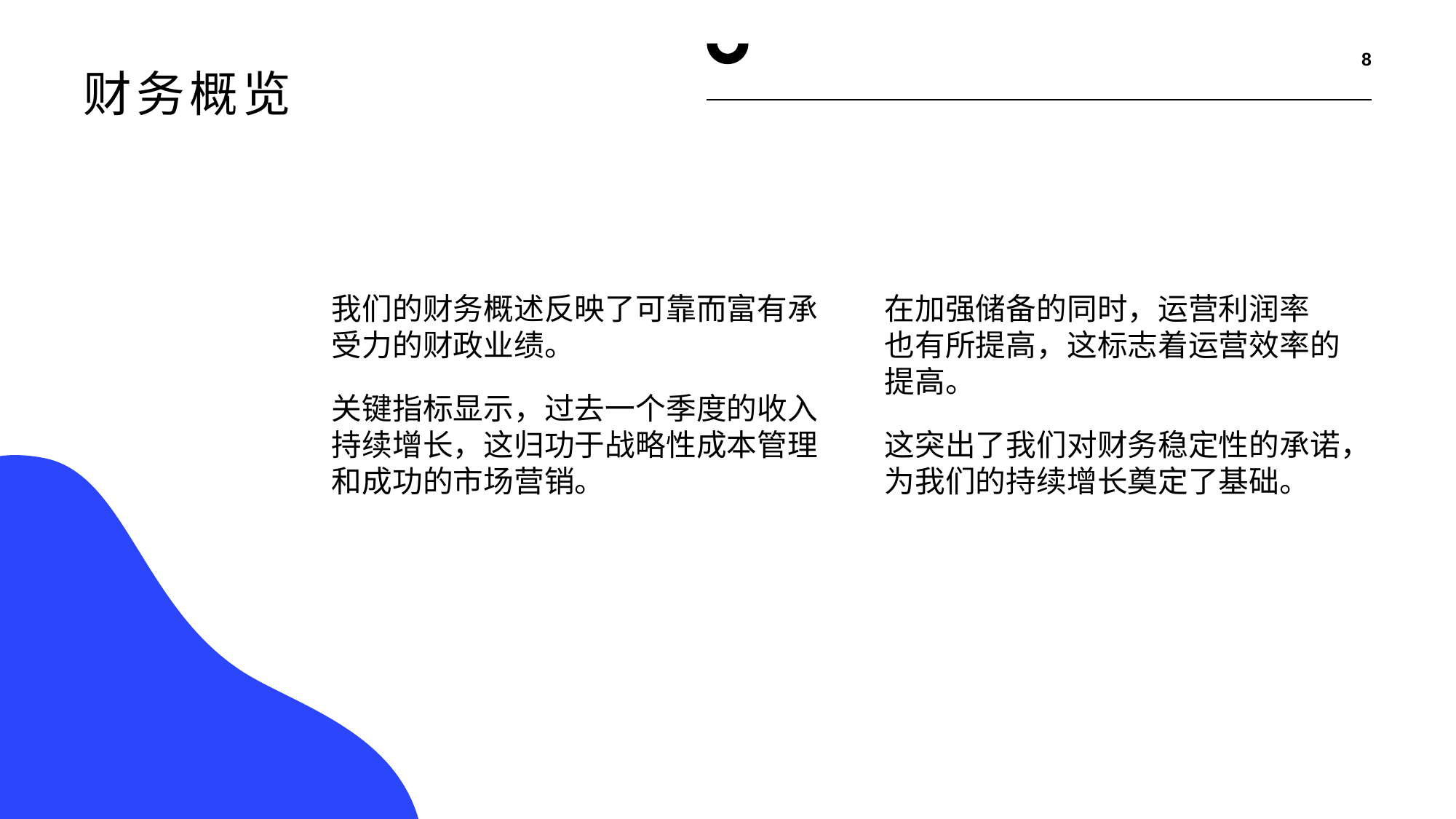

8
# 财务​​概览
我们的财务概述反映了可靠而富有承受力的财政业绩。
关键指标显示，过去一个季度的收入持续增长，这归功于战略性成本管理和成功的市场营销。
在加强储备的同时，运营利润率
也有所提高，这标志着运营效率的提高。
这突出了我们对财务稳定性的承诺，为我们的持续增长奠定了基础。